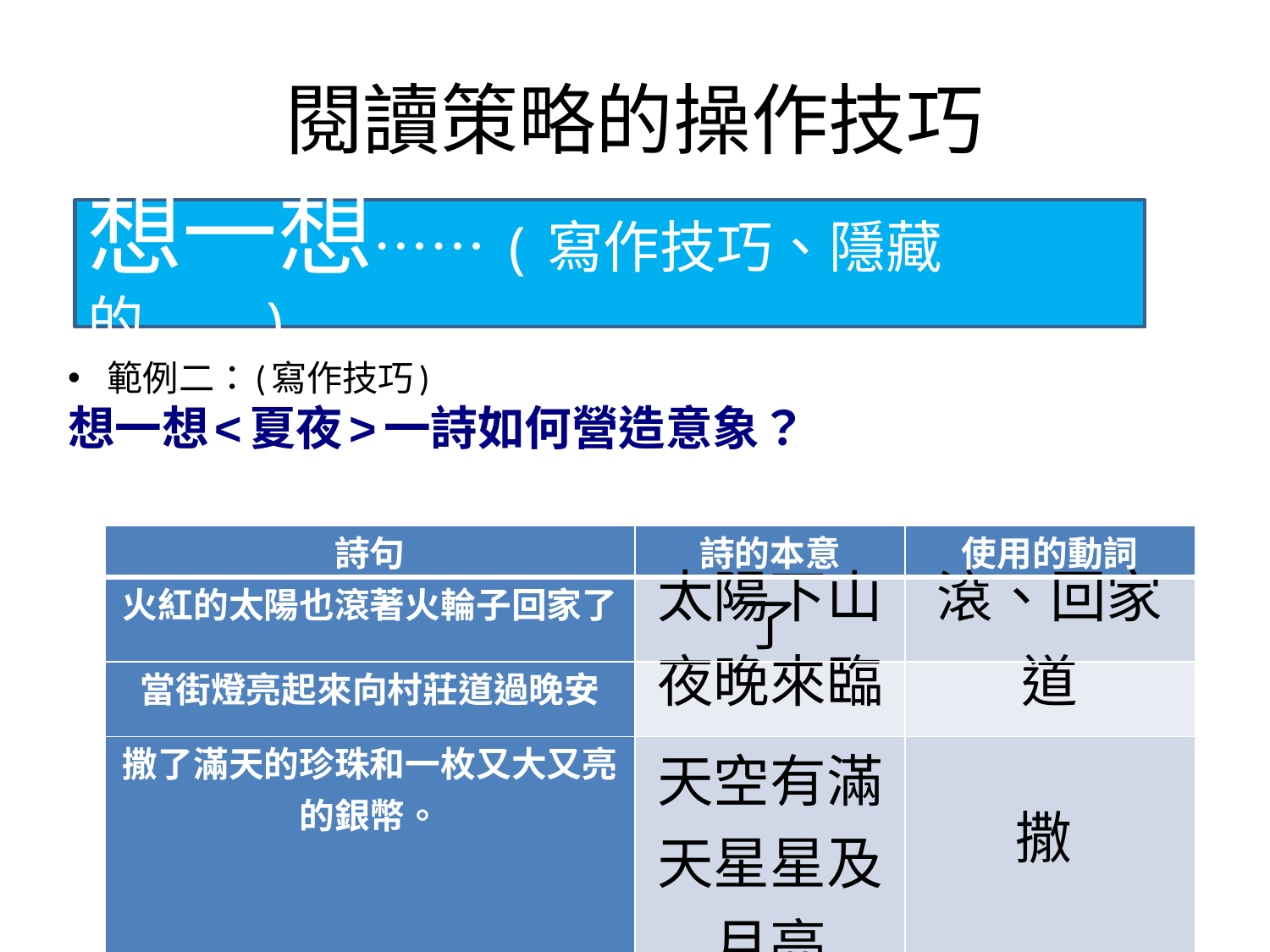

# 閱讀策略的操作技巧
想一想……(寫作技巧、隱藏的...)

範例二：(寫作技巧)
想一想<夏夜>一詩如何營造意象？

| 詩句 | 詩的本意 | 使用的動詞 |
| --- | --- | --- |
| 火紅的太陽也滾著火輪子回家了 | 太陽下山了 | 滾、回家 |
| 當街燈亮起來向村莊道過晚安 | 夜晚來臨 | 道 |
| 撒了滿天的珍珠和一枚又大又亮的銀幣。 | 天空有滿天星星及月亮 | 撒 |